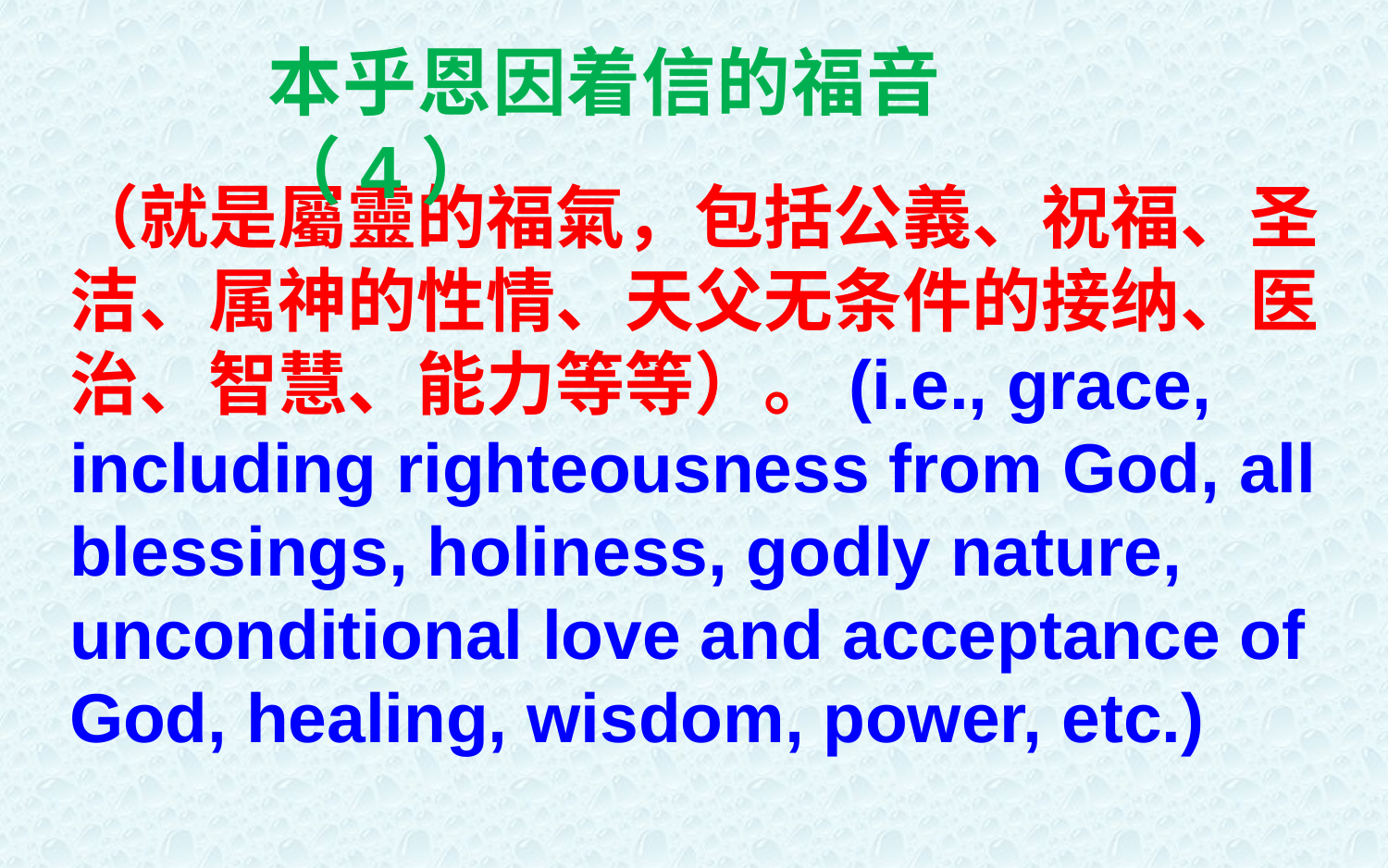

本乎恩因着信的福音（4）
（就是屬靈的福氣，包括公義、祝福、圣洁、属神的性情、天父无条件的接纳、医治、智慧、能力等等）。(i.e., grace, including righteousness from God, all blessings, holiness, godly nature, unconditional love and acceptance of God, healing, wisdom, power, etc.)